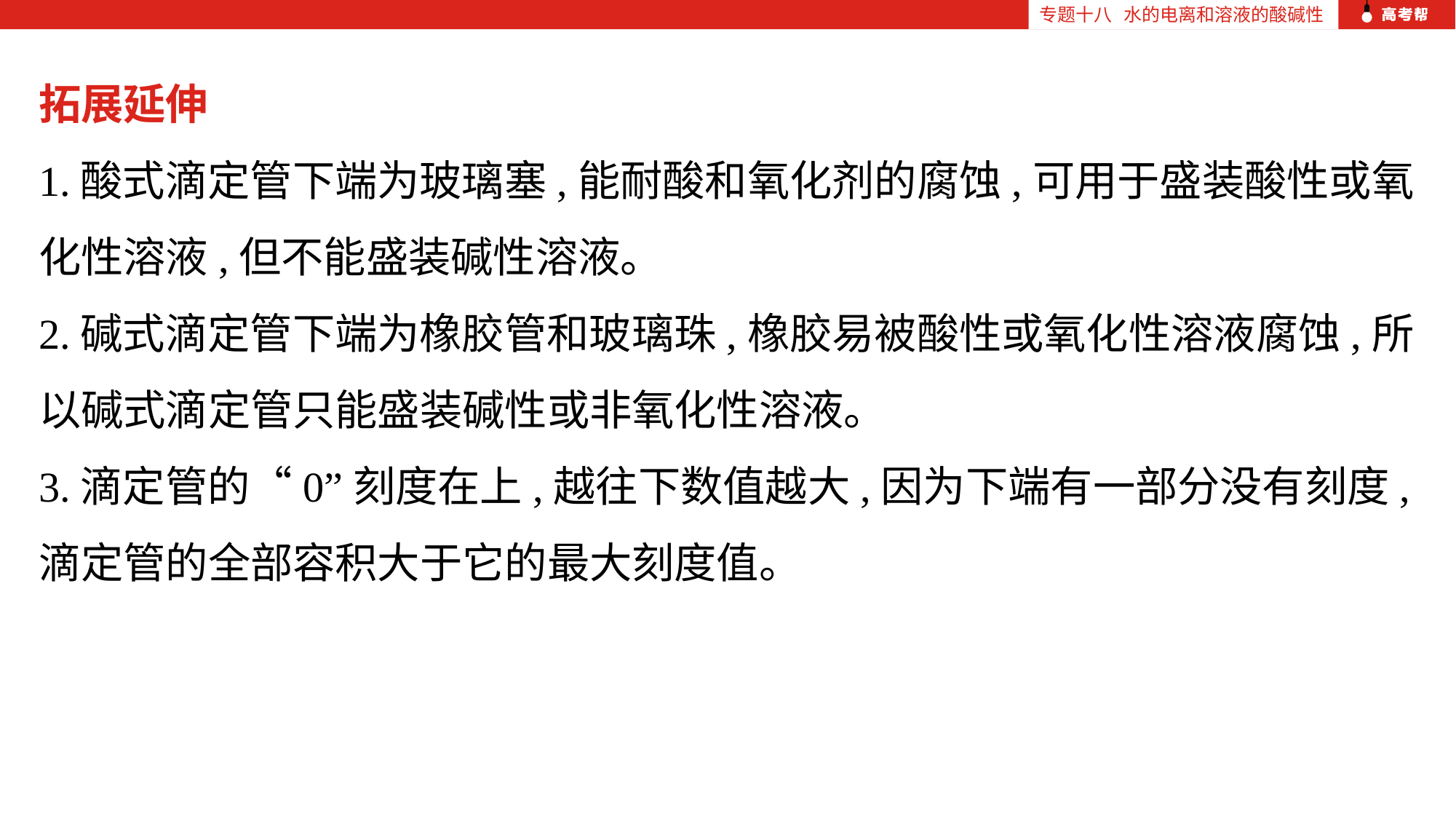

专题十八   水的电离和溶液的酸碱性
拓展延伸
1.酸式滴定管下端为玻璃塞,能耐酸和氧化剂的腐蚀,可用于盛装酸性或氧化性溶液,但不能盛装碱性溶液。
2.碱式滴定管下端为橡胶管和玻璃珠,橡胶易被酸性或氧化性溶液腐蚀,所以碱式滴定管只能盛装碱性或非氧化性溶液。
3.滴定管的“0”刻度在上,越往下数值越大,因为下端有一部分没有刻度,滴定管的全部容积大于它的最大刻度值。